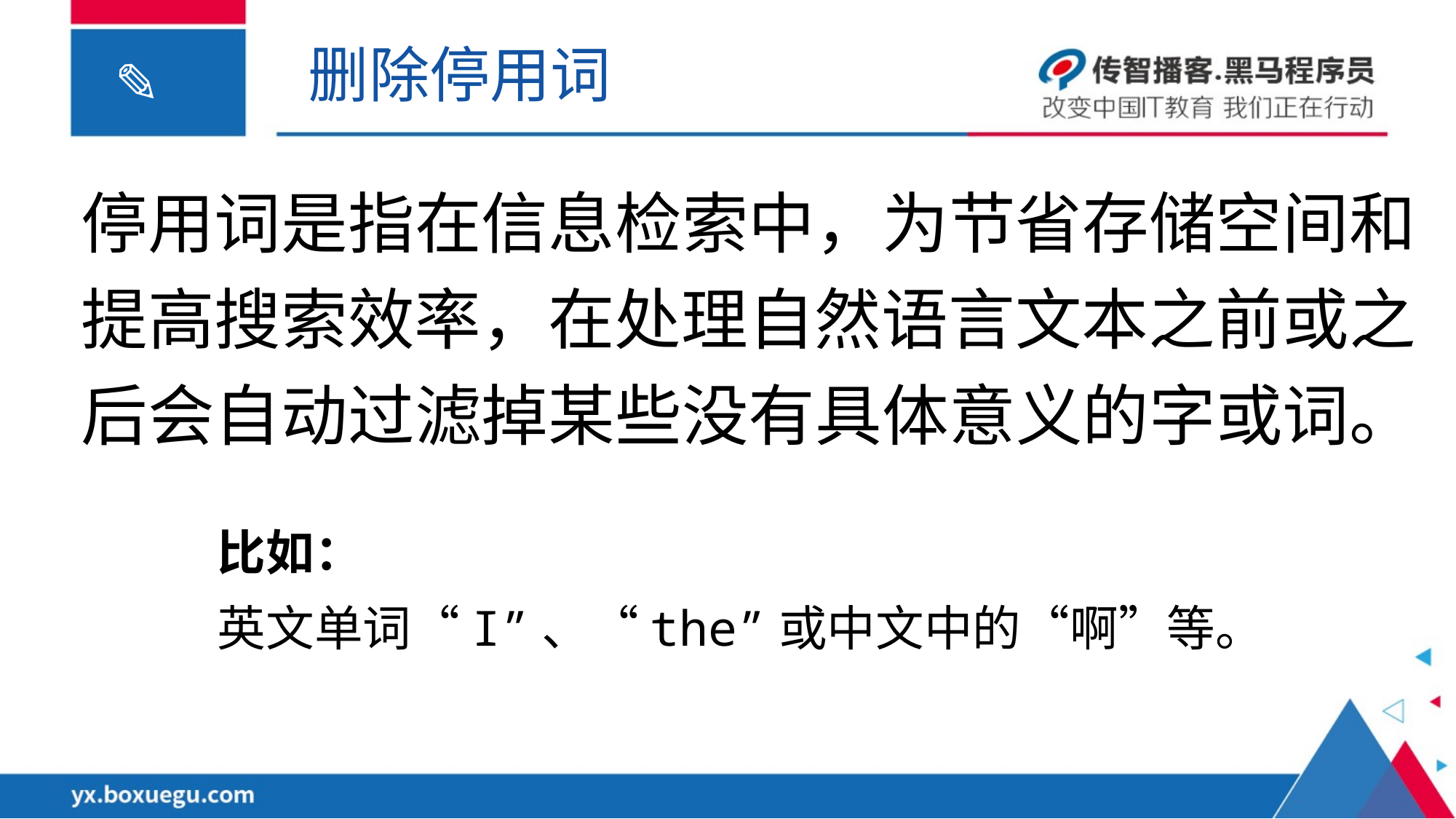

删除停用词
停用词是指在信息检索中，为节省存储空间和提高搜索效率，在处理自然语言文本之前或之后会自动过滤掉某些没有具体意义的字或词。
比如：
英文单词“I”、“the”或中文中的“啊”等。